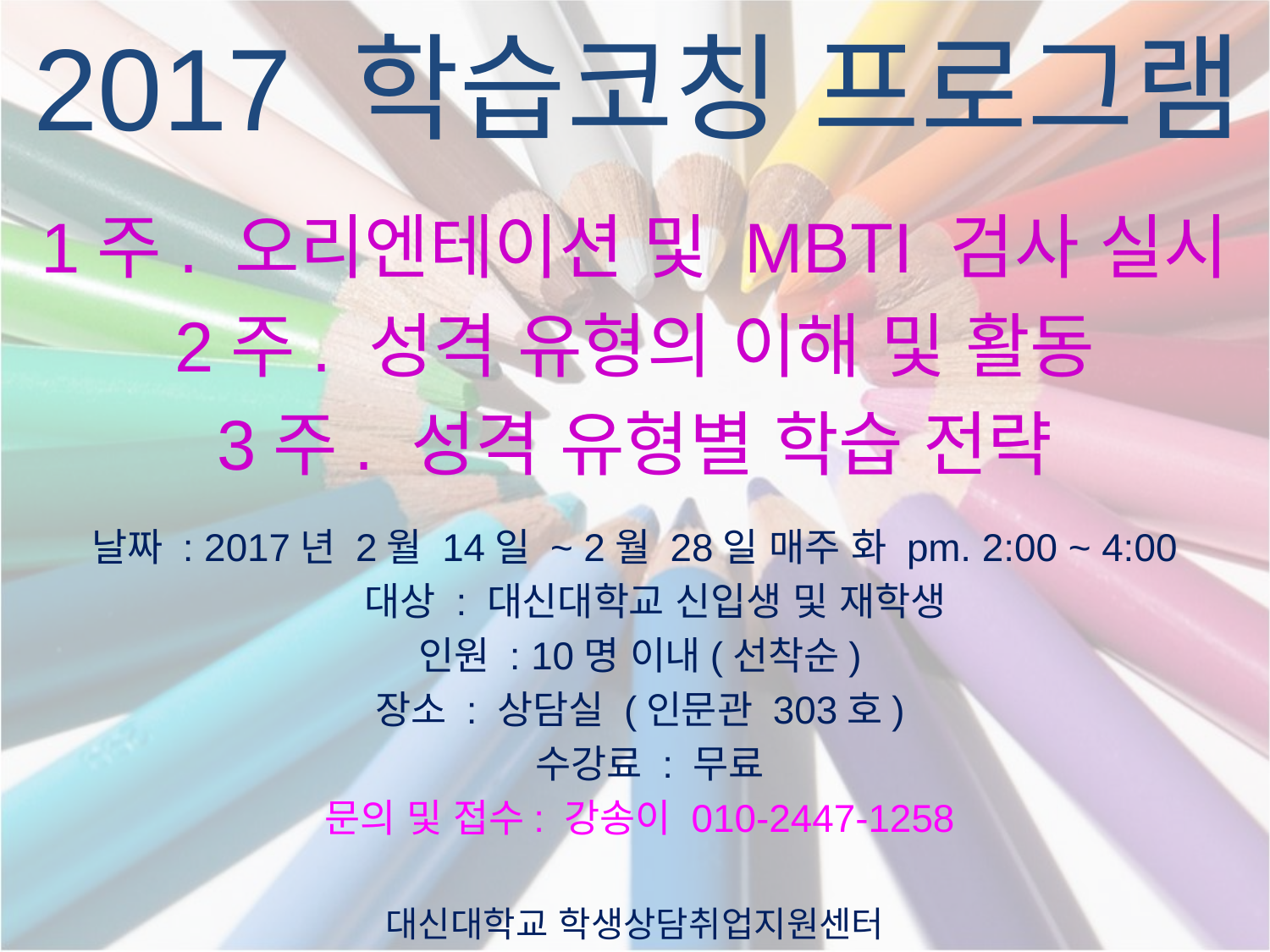

# 2017 학습코칭 프로그램
1주. 오리엔테이션 및 MBTI 검사 실시
2주. 성격 유형의 이해 및 활동
3주. 성격 유형별 학습 전략

날짜 : 2017년 2월 14일 ~ 2월 28일 매주 화 pm. 2:00 ~ 4:00
  대상 : 대신대학교 신입생 및 재학생
인원 : 10명 이내(선착순)
장소 : 상담실 (인문관 303호)
 수강료 : 무료
문의 및 접수: 강송이 010-2447-1258

대신대학교 학생상담취업지원센터